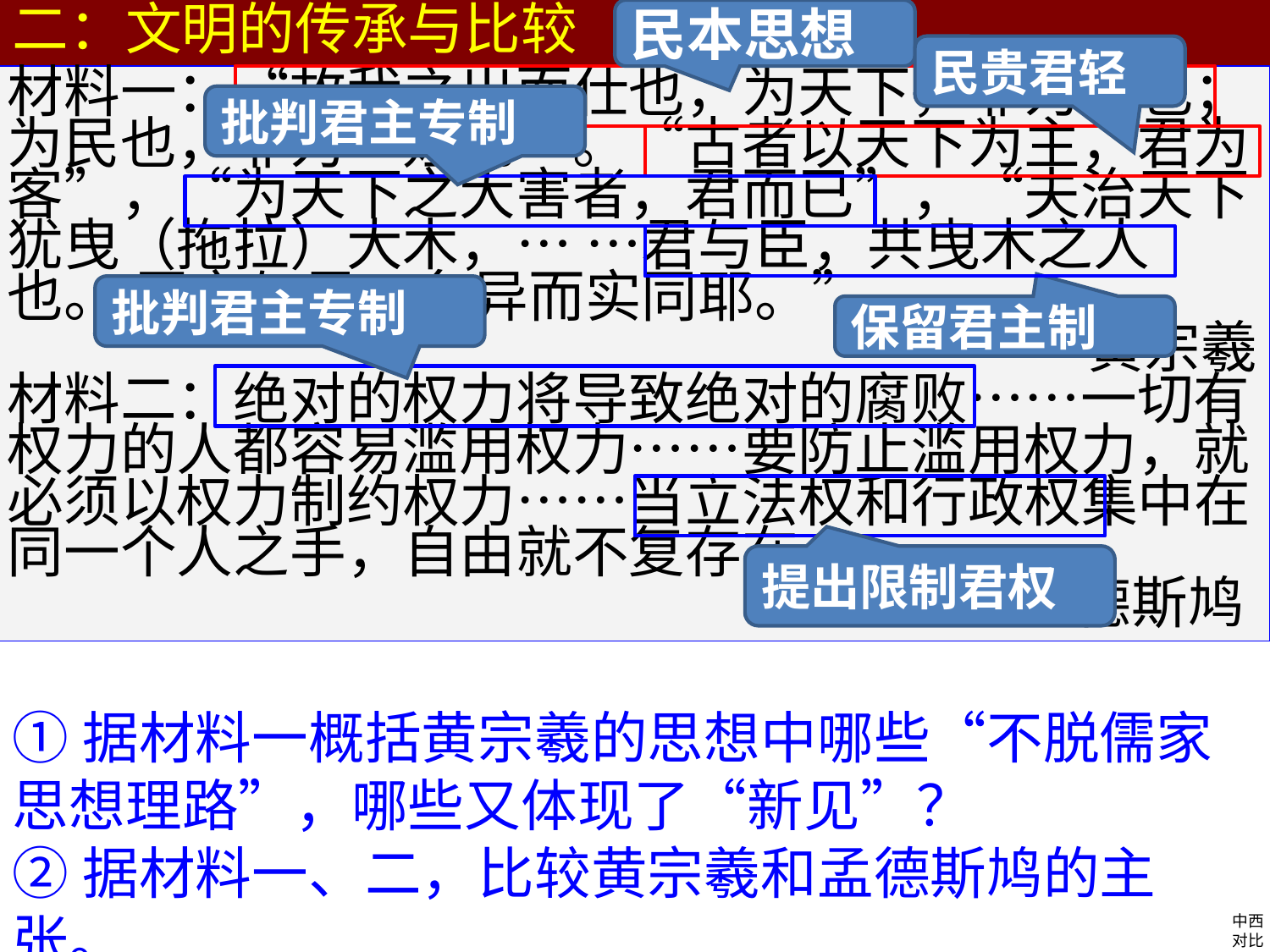

民本思想
二：文明的传承与比较
民贵君轻
材料一：“故我之出而仕也，为天下，非为君也；为民也，非为一姓也”。“古者以天下为主，君为客”，“为天下之大害者，君而已”，“夫治天下犹曳（拖拉）大木，… …君与臣，共曳木之人也。 臣之与君，名异而实同耶。”
 ——黄宗羲
材料二：绝对的权力将导致绝对的腐败……一切有权力的人都容易滥用权力……要防止滥用权力，就必须以权力制约权力……当立法权和行政权集中在同一个人之手，自由就不复存在。
——孟德斯鸠

批判君主专制

批判君主专制
保留君主制

提出限制君权
①据材料一概括黄宗羲的思想中哪些“不脱儒家思想理路”，哪些又体现了“新见”？
②据材料一、二，比较黄宗羲和孟德斯鸠的主张。
中西对比